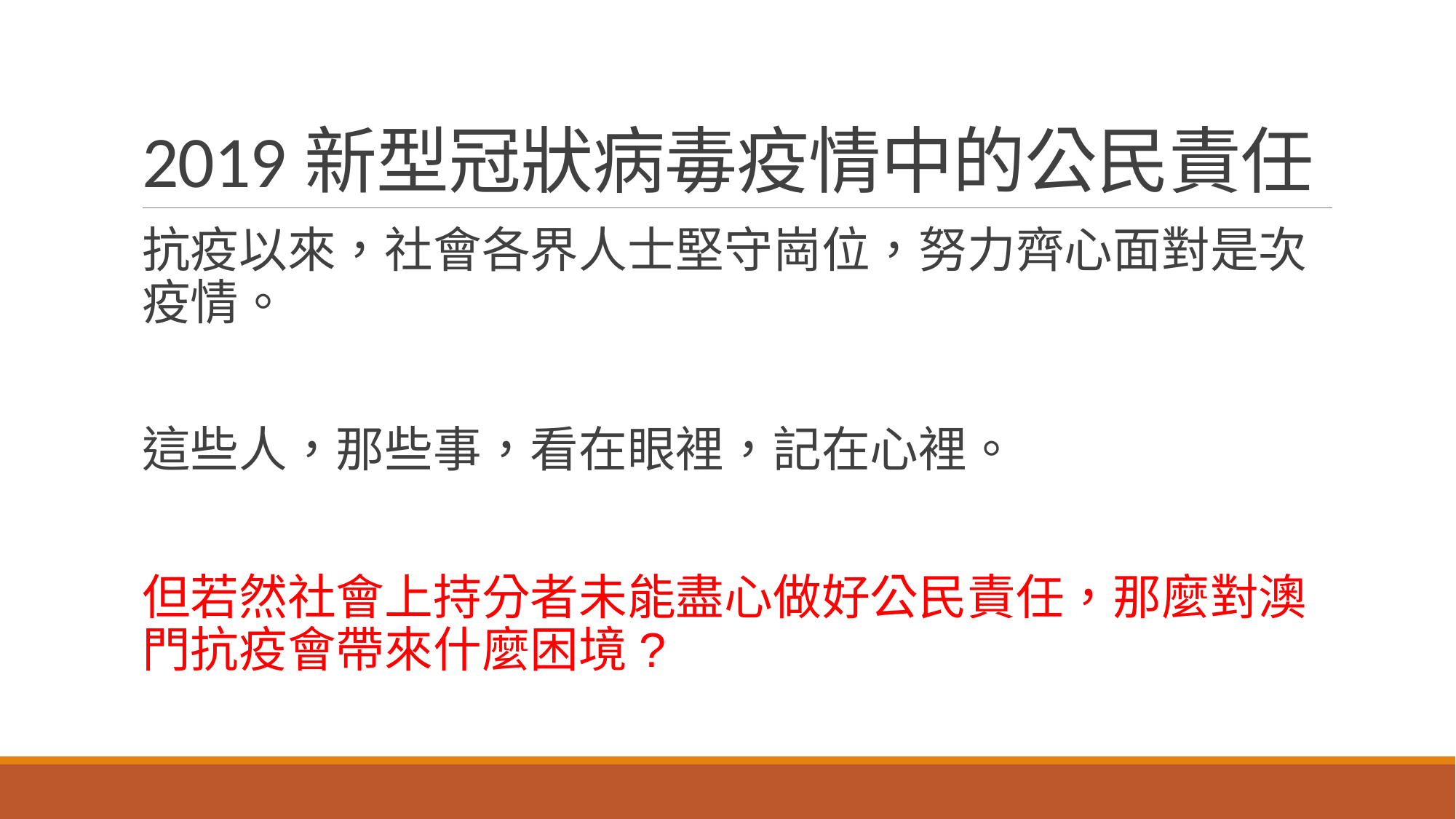

# 2019新型冠狀病毒疫情中的公民責任
抗疫以來，社會各界人士堅守崗位，努力齊心面對是次疫情。

這些人，那些事，看在眼裡，記在心裡。

但若然社會上持分者未能盡心做好公民責任，那麼對澳門抗疫會帶來什麼困境?